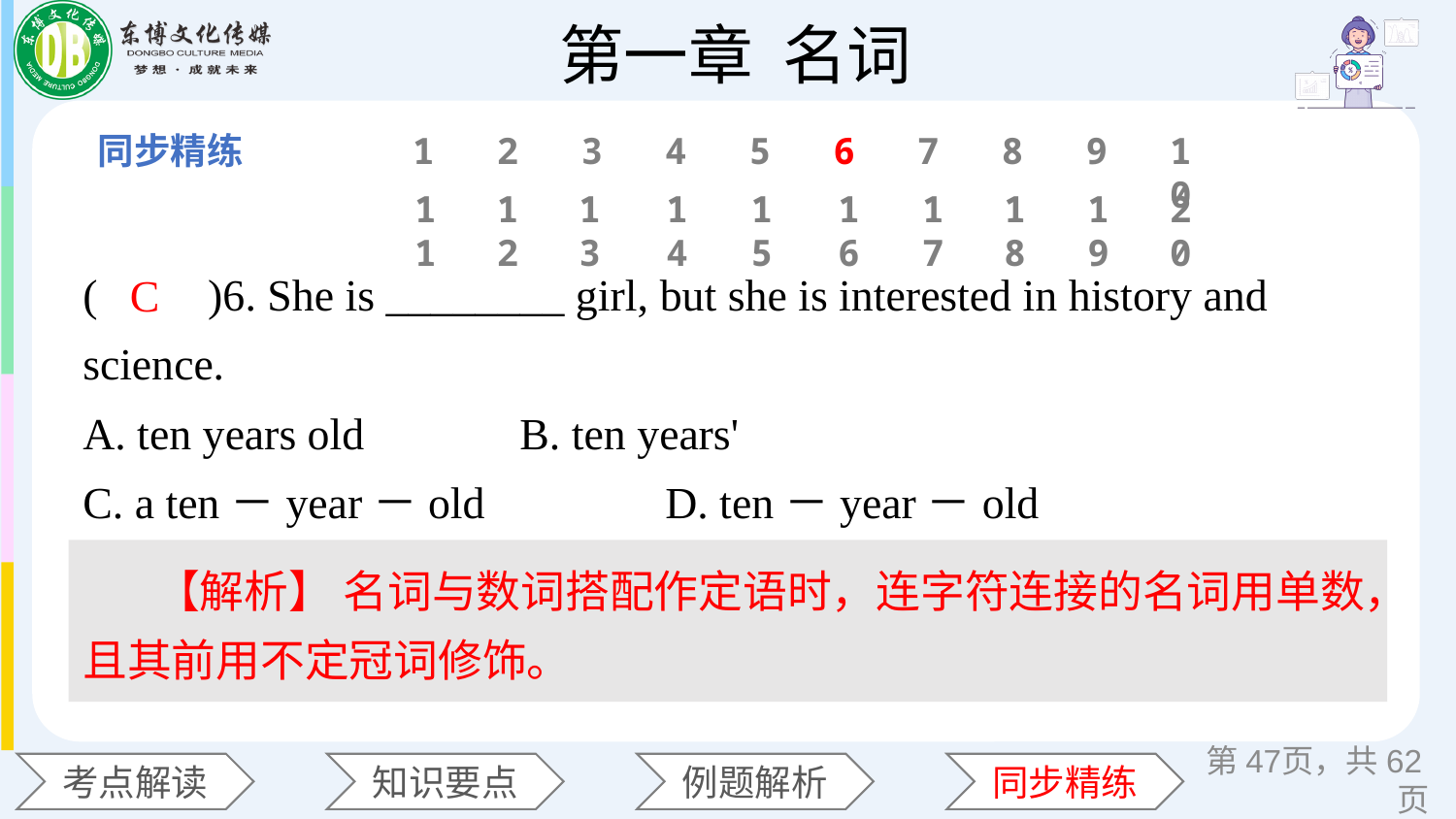

1
2
3
4
5
6
7
8
9
10
11
12
13
14
15
16
17
18
19
20
(　　)6. She is ________ girl, but she is interested in history and science.
A. ten years old    	B. ten years'
C. a ten－year－old    	D. ten－year－old
C
【解析】 名词与数词搭配作定语时，连字符连接的名词用单数，且其前用不定冠词修饰。
第47页，共62页